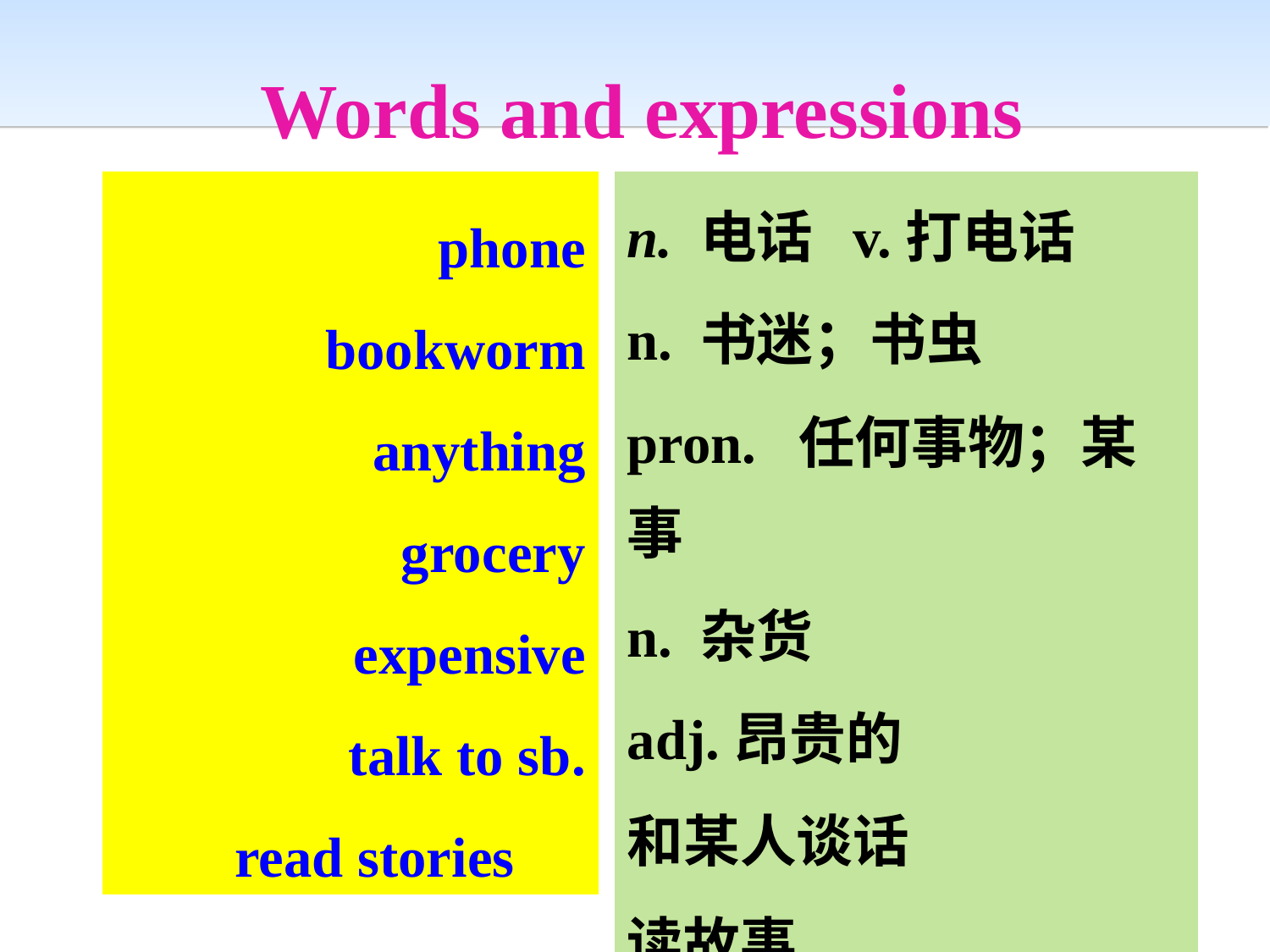

Words and expressions
phone
bookworm
 anything
 grocery
expensive
talk to sb.
 read stories
n. 电话  v.打电话
n. 书迷；书虫
pron.  任何事物；某事
n. 杂货
adj.昂贵的
和某人谈话
读故事